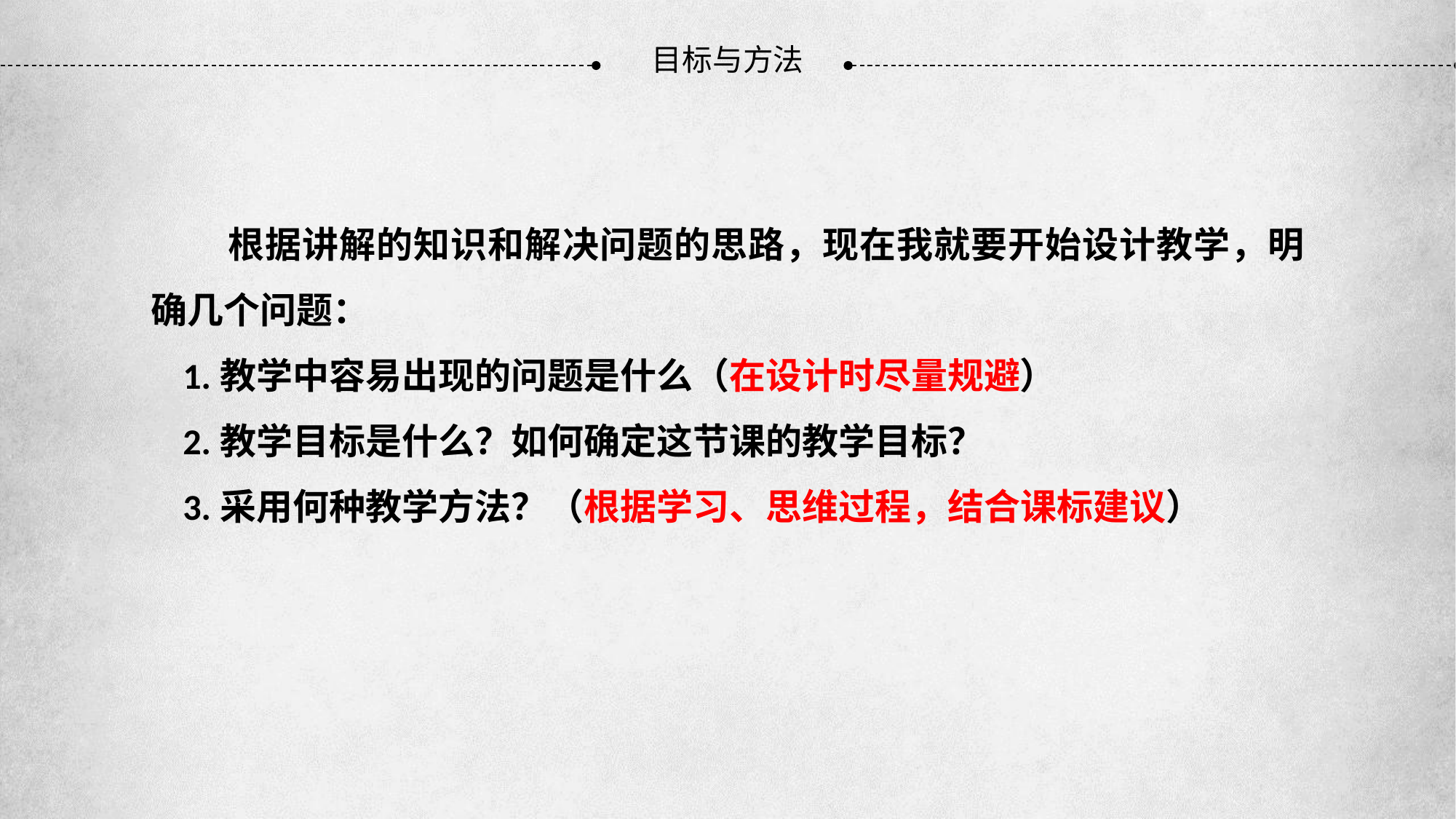

目标与方法
    根据讲解的知识和解决问题的思路，现在我就要开始设计教学，明确几个问题：
1.教学中容易出现的问题是什么（在设计时尽量规避）
2.教学目标是什么？如何确定这节课的教学目标？
3.采用何种教学方法？（根据学习、思维过程，结合课标建议）